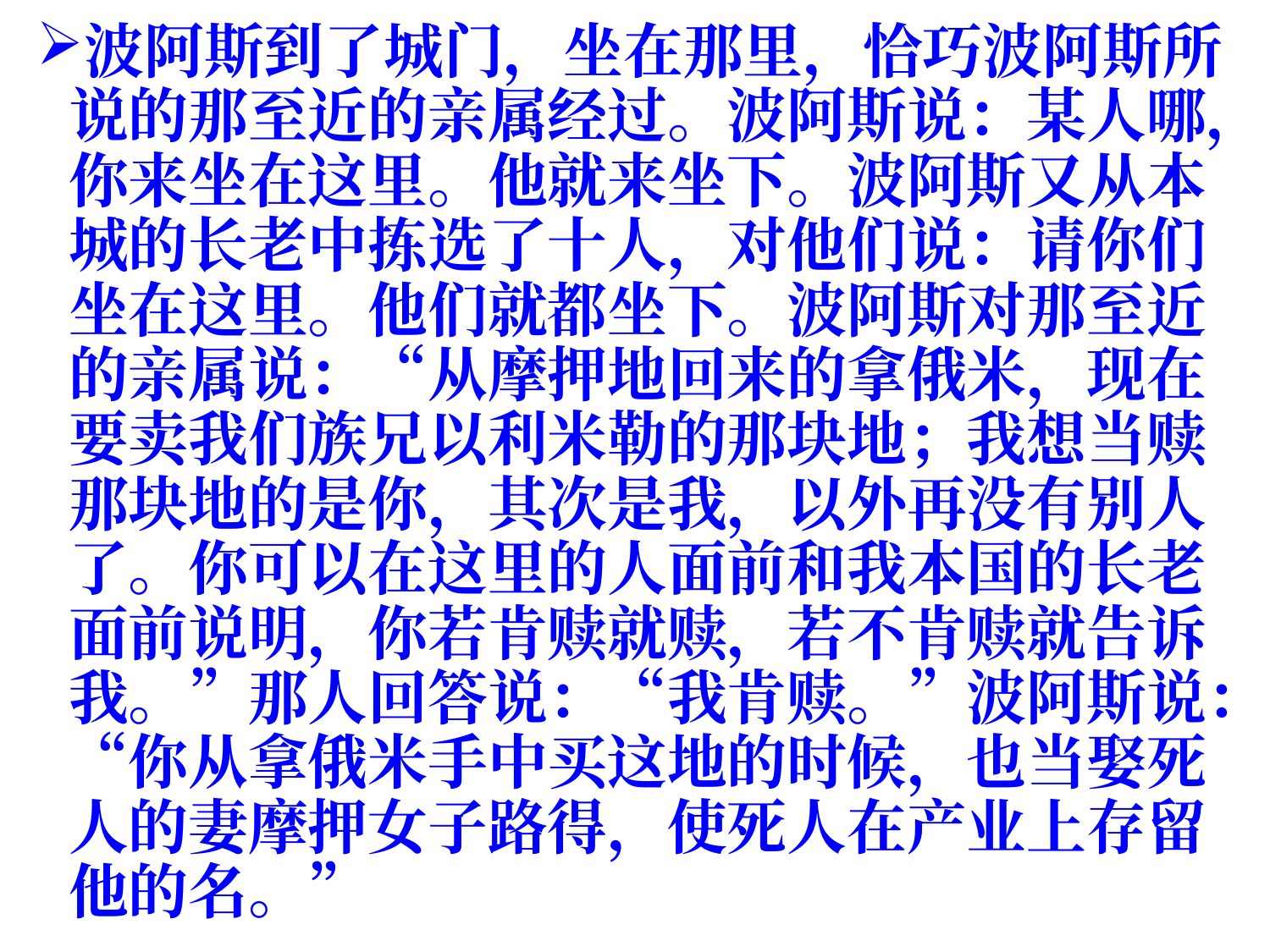

波阿斯到了城门，坐在那里，恰巧波阿斯所说的那至近的亲属经过。波阿斯说：某人哪，你来坐在这里。他就来坐下。波阿斯又从本城的长老中拣选了十人，对他们说：请你们坐在这里。他们就都坐下。波阿斯对那至近的亲属说：“从摩押地回来的拿俄米，现在要卖我们族兄以利米勒的那块地；我想当赎那块地的是你，其次是我，以外再没有别人了。你可以在这里的人面前和我本国的长老面前说明，你若肯赎就赎，若不肯赎就告诉我。”那人回答说：“我肯赎。”波阿斯说：“你从拿俄米手中买这地的时候，也当娶死人的妻摩押女子路得，使死人在产业上存留他的名。”